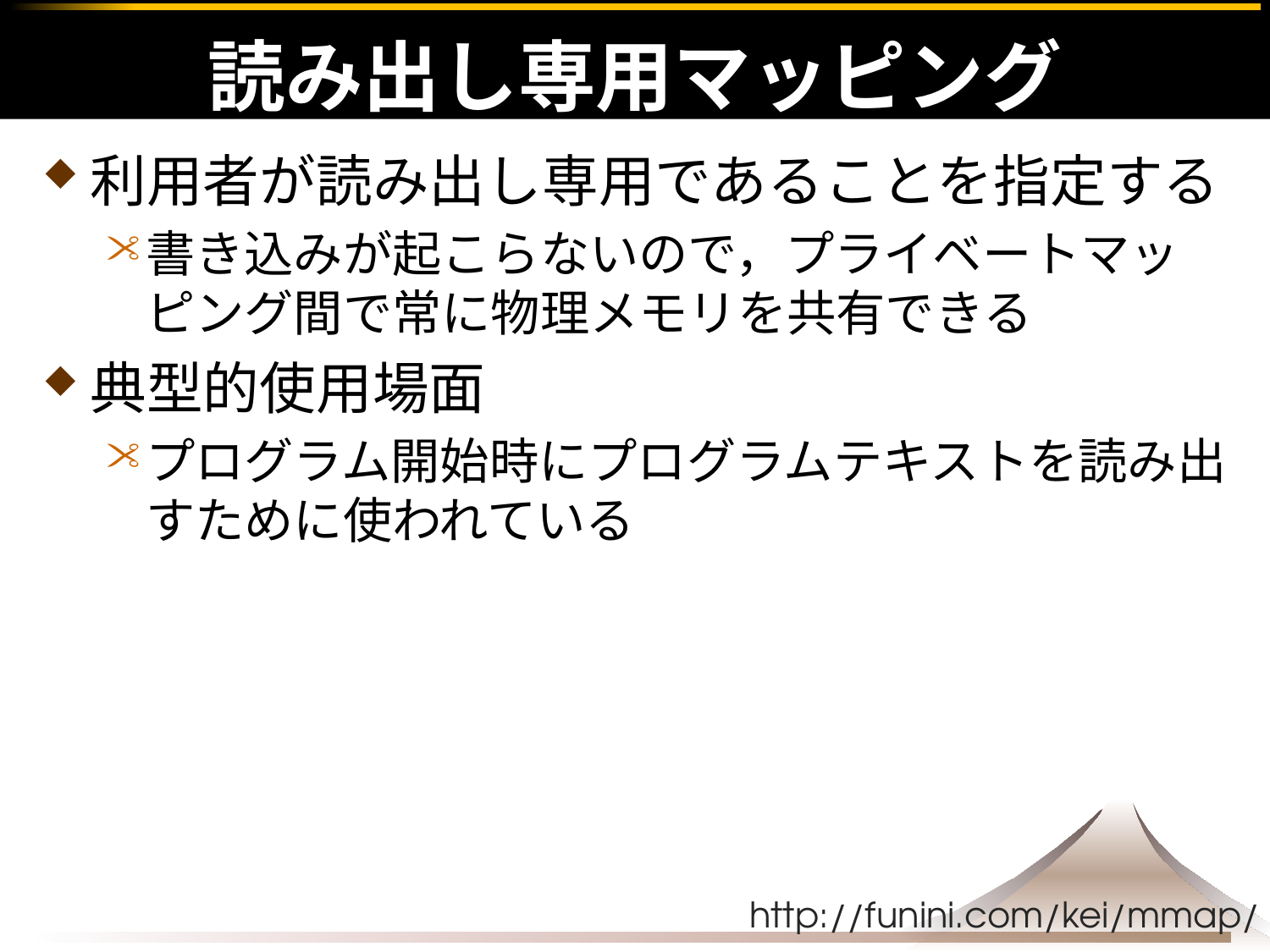

# 読み出し専用マッピング
利用者が読み出し専用であることを指定する
書き込みが起こらないので，プライベートマッピング間で常に物理メモリを共有できる
典型的使用場面
プログラム開始時にプログラムテキストを読み出すために使われている